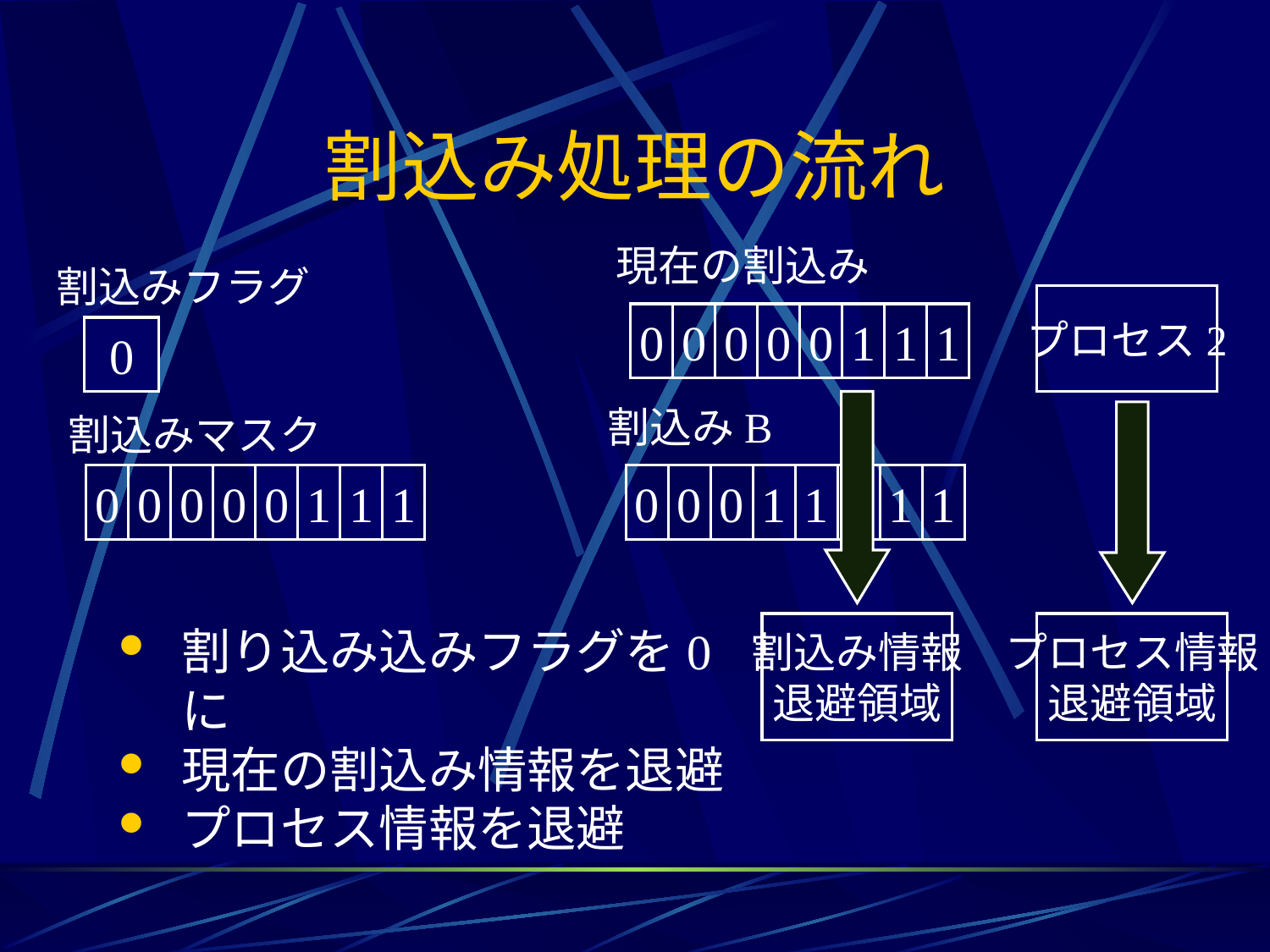

# 割込み処理の流れ
現在の割込み
割込みフラグ
プロセス2
0
0
0
0
0
1
1
1
1
0

割込み情報
退避領域
割込みB
0
0
0
1
1
1
1
1
割込みマスク

プロセス情報
退避領域
0
0
0
0
0
1
1
1
割り込み込みフラグを0に
現在の割込み情報を退避
プロセス情報を退避